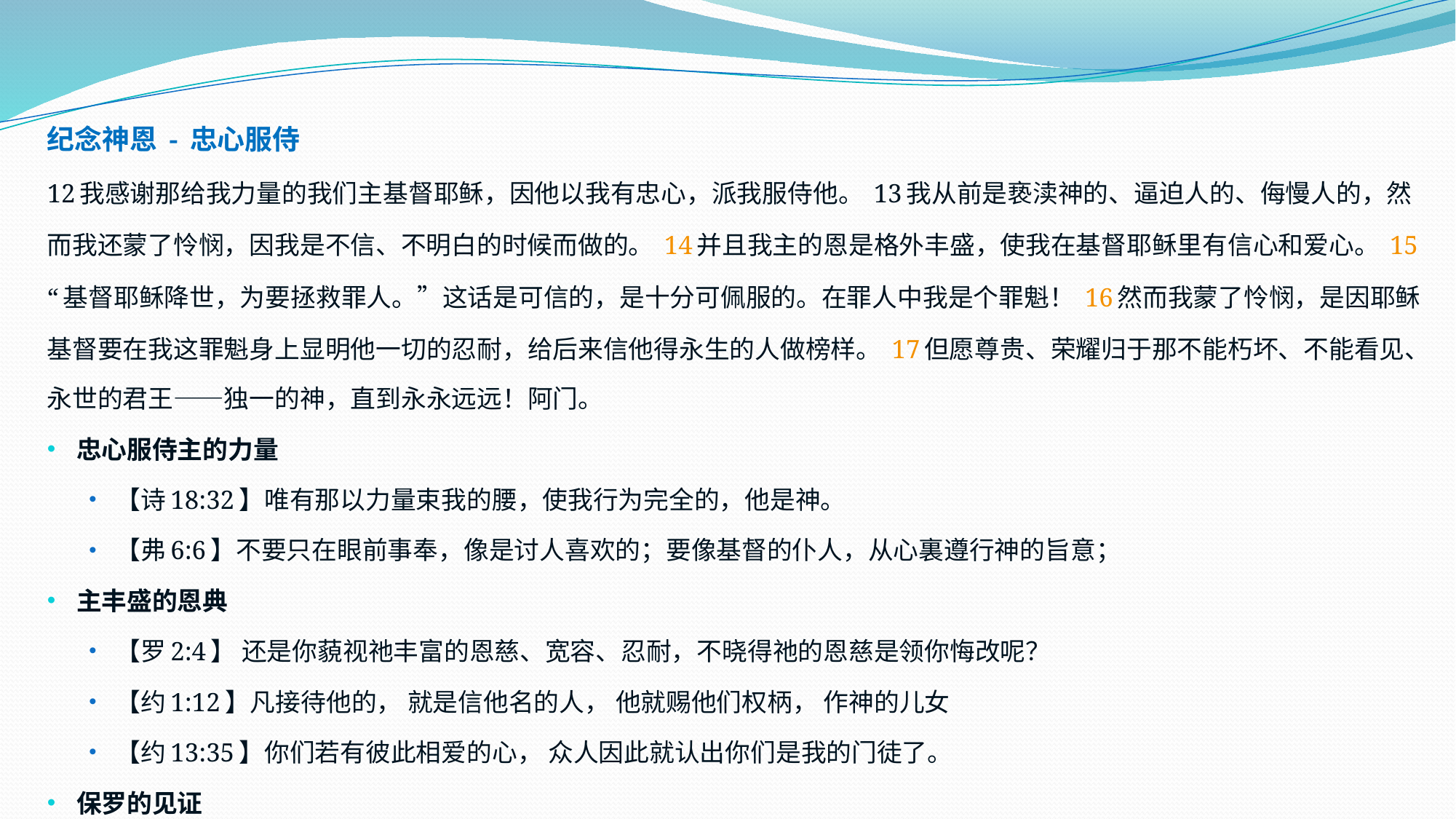

纪念神恩 - 忠心服侍
12 我感谢那给我力量的我们主基督耶稣，因他以我有忠心，派我服侍他。 13 我从前是亵渎神的、逼迫人的、侮慢人的，然而我还蒙了怜悯，因我是不信、不明白的时候而做的。 14 并且我主的恩是格外丰盛，使我在基督耶稣里有信心和爱心。 15 “基督耶稣降世，为要拯救罪人。”这话是可信的，是十分可佩服的。在罪人中我是个罪魁！ 16 然而我蒙了怜悯，是因耶稣基督要在我这罪魁身上显明他一切的忍耐，给后来信他得永生的人做榜样。 17 但愿尊贵、荣耀归于那不能朽坏、不能看见、永世的君王——独一的神，直到永永远远！阿门。
忠心服侍主的力量
【诗18:32】唯有那以力量束我的腰，使我行为完全的，他是神。
【弗6:6】不要只在眼前事奉，像是讨人喜欢的；要像基督的仆人，从心裏遵行神的旨意；
主丰盛的恩典
【罗2:4】 还是你藐视祂丰富的恩慈、宽容、忍耐，不晓得祂的恩慈是领你悔改呢？
【约1:12】凡接待他的， 就是信他名的人， 他就赐他们权柄， 作神的儿女
【约13:35】你们若有彼此相爱的心， 众人因此就认出你们是我的门徒了。
保罗的见证